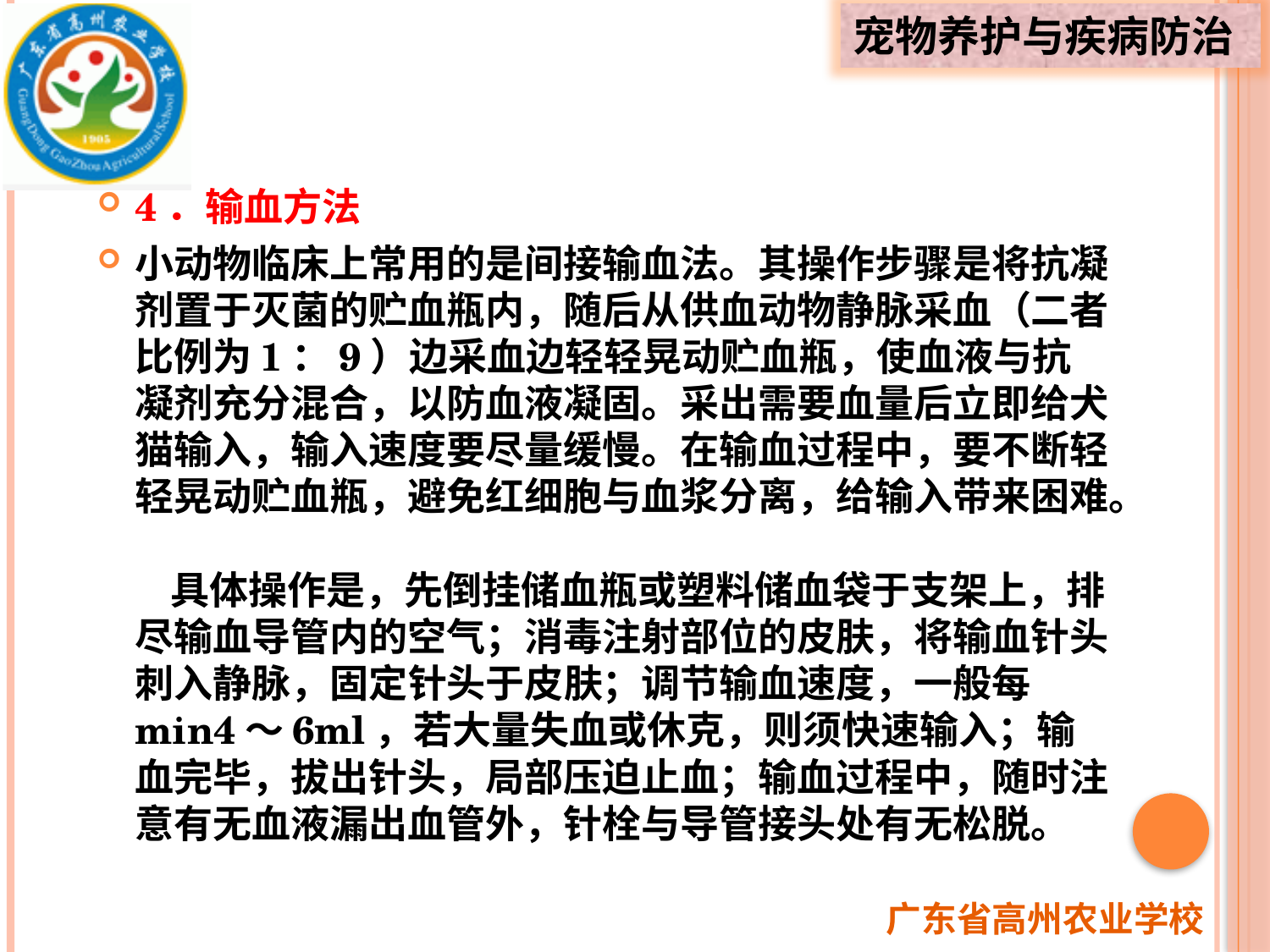

4．输血方法
小动物临床上常用的是间接输血法。其操作步骤是将抗凝剂置于灭菌的贮血瓶内，随后从供血动物静脉采血（二者比例为1：9）边采血边轻轻晃动贮血瓶，使血液与抗凝剂充分混合，以防血液凝固。采出需要血量后立即给犬猫输入，输入速度要尽量缓慢。在输血过程中，要不断轻轻晃动贮血瓶，避免红细胞与血浆分离，给输入带来困难。 
    具体操作是，先倒挂储血瓶或塑料储血袋于支架上，排尽输血导管内的空气；消毒注射部位的皮肤，将输血针头刺入静脉，固定针头于皮肤；调节输血速度，一般每min4～6ml，若大量失血或休克，则须快速输入；输血完毕，拔出针头，局部压迫止血；输血过程中，随时注意有无血液漏出血管外，针栓与导管接头处有无松脱。